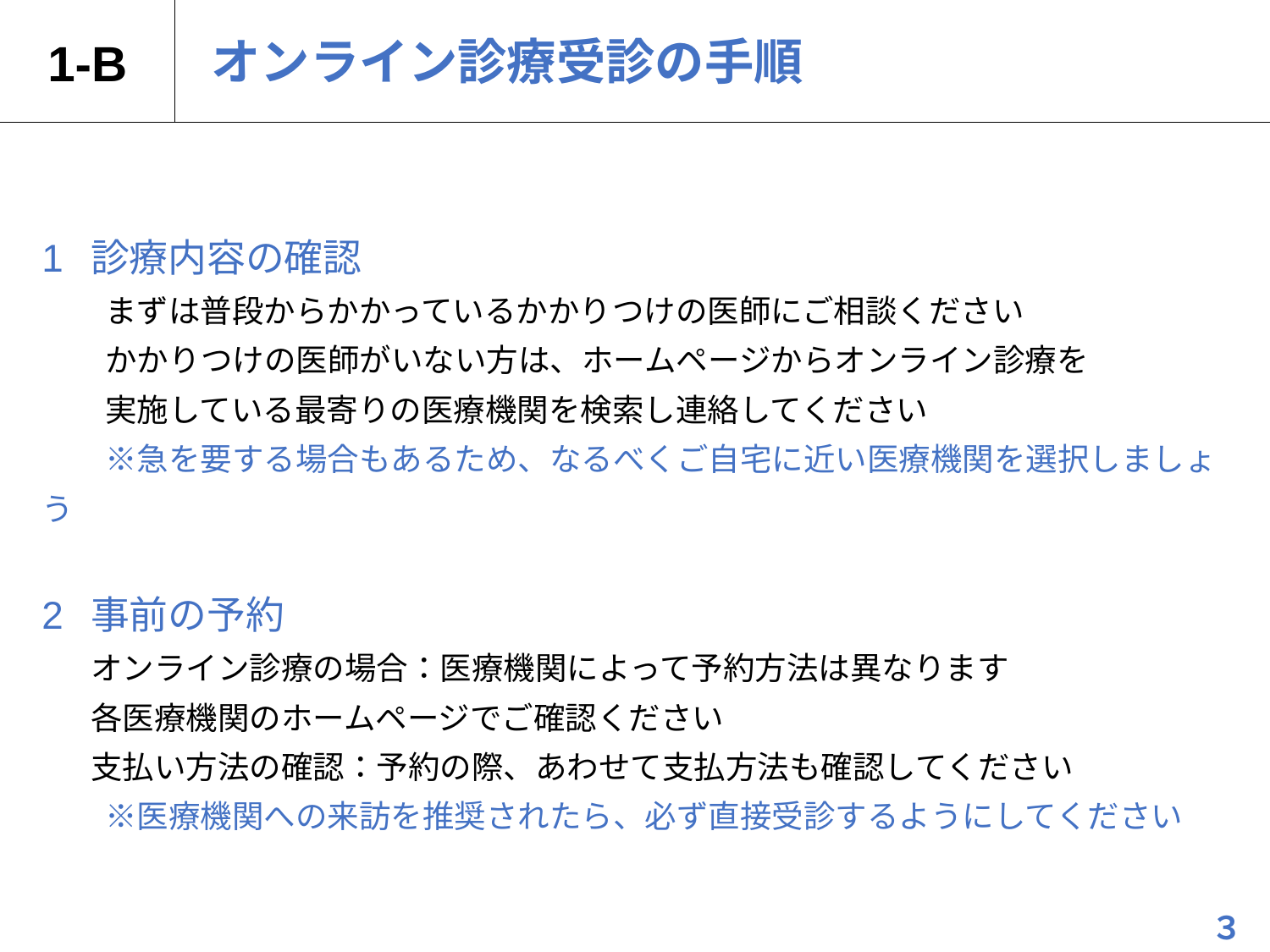

# 1-B
オンライン診療受診の手順
1	診療内容の確認
　　まずは普段からかかっているかかりつけの医師にご相談ください
　　かかりつけの医師がいない方は、ホームページからオンライン診療を
　　実施している最寄りの医療機関を検索し連絡してください
　　※急を要する場合もあるため、なるべくご自宅に近い医療機関を選択しましょう

2	事前の予約
	オンライン診療の場合：医療機関によって予約方法は異なります
	各医療機関のホームページでご確認ください
	支払い方法の確認：予約の際、あわせて支払方法も確認してください
　　※医療機関への来訪を推奨されたら、必ず直接受診するようにしてください
３